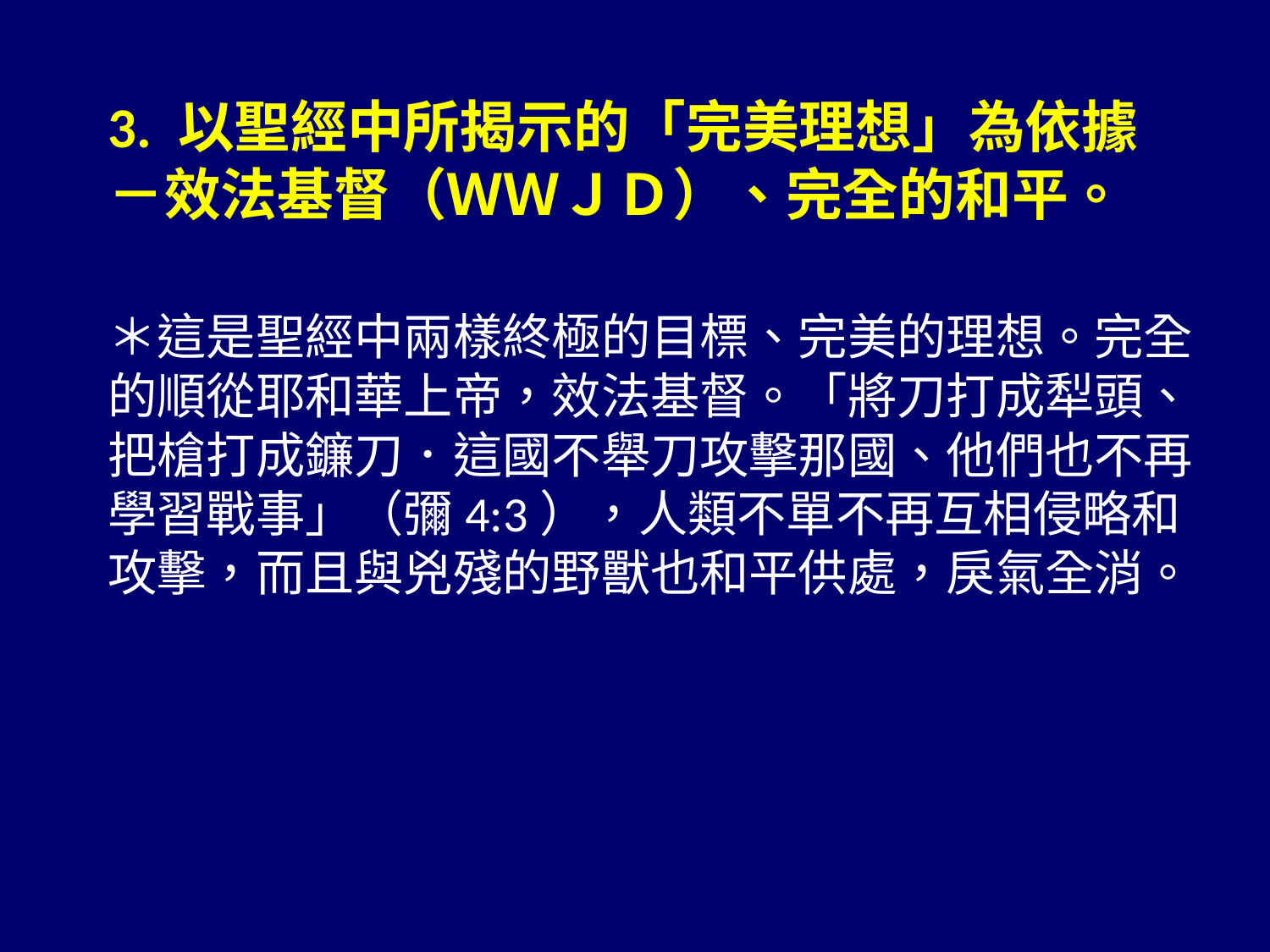

3. 以聖經中所揭示的「完美理想」為依據－效法基督（ＷＷＪＤ）、完全的和平。

＊這是聖經中兩樣終極的目標、完美的理想。完全的順從耶和華上帝，效法基督。「將刀打成犁頭、把槍打成鐮刀．這國不舉刀攻擊那國、他們也不再學習戰事」（彌4:3），人類不單不再互相侵略和攻擊，而且與兇殘的野獸也和平供處，戾氣全消。